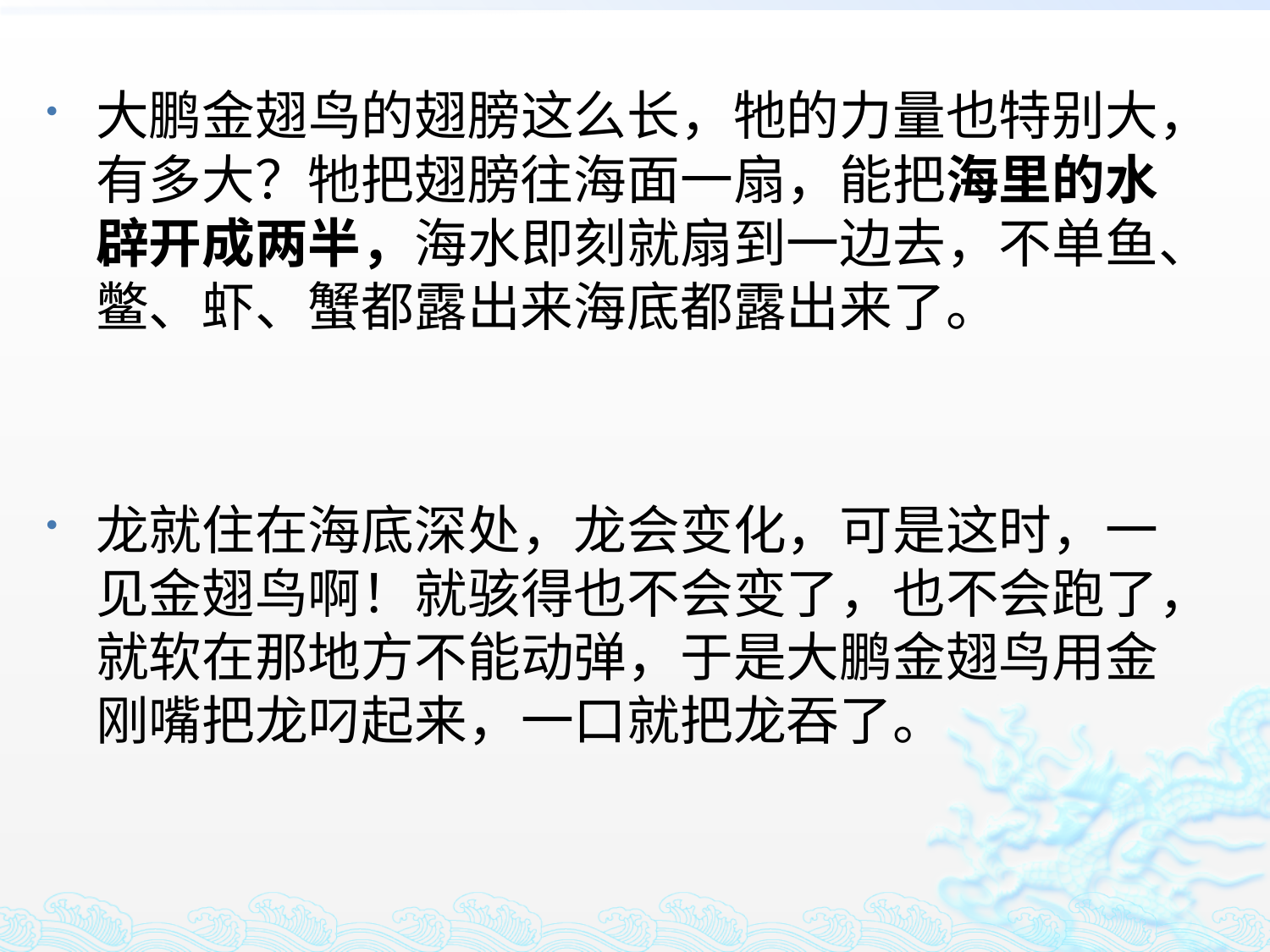

大鹏金翅鸟的翅膀这么长，牠的力量也特别大，有多大？牠把翅膀往海面一扇，能把海里的水辟开成两半，海水即刻就扇到一边去，不单鱼、鳖、虾、蟹都露出来海底都露出来了。

龙就住在海底深处，龙会变化，可是这时，一见金翅鸟啊！就骇得也不会变了，也不会跑了，就软在那地方不能动弹，于是大鹏金翅鸟用金刚嘴把龙叼起来，一口就把龙吞了。